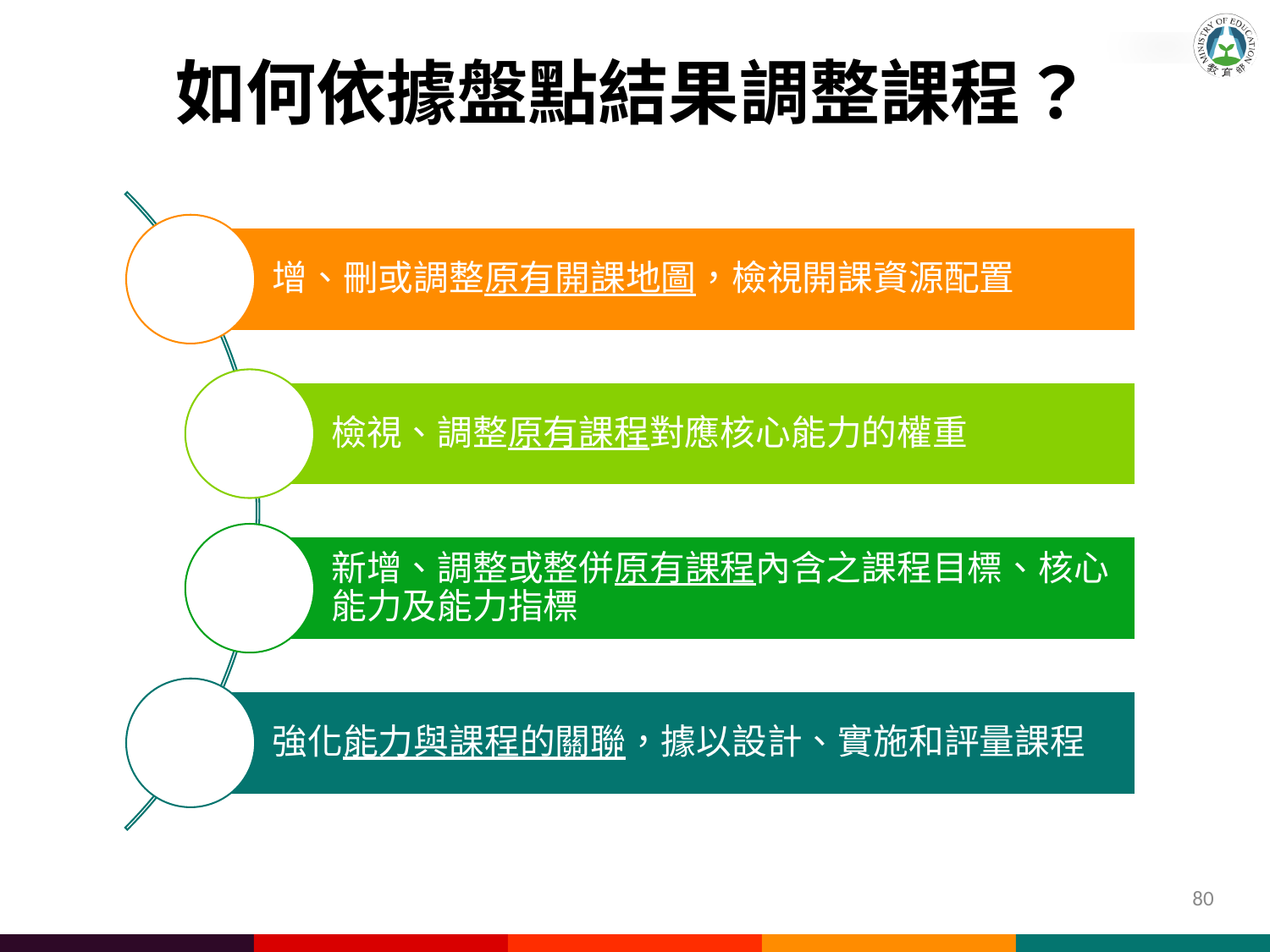

如何依據盤點結果調整課程？
增、刪或調整原有開課地圖，檢視開課資源配置
檢視、調整原有課程對應核心能力的權重
新增、調整或整併原有課程內含之課程目標、核心能力及能力指標
強化能力與課程的關聯，據以設計、實施和評量課程